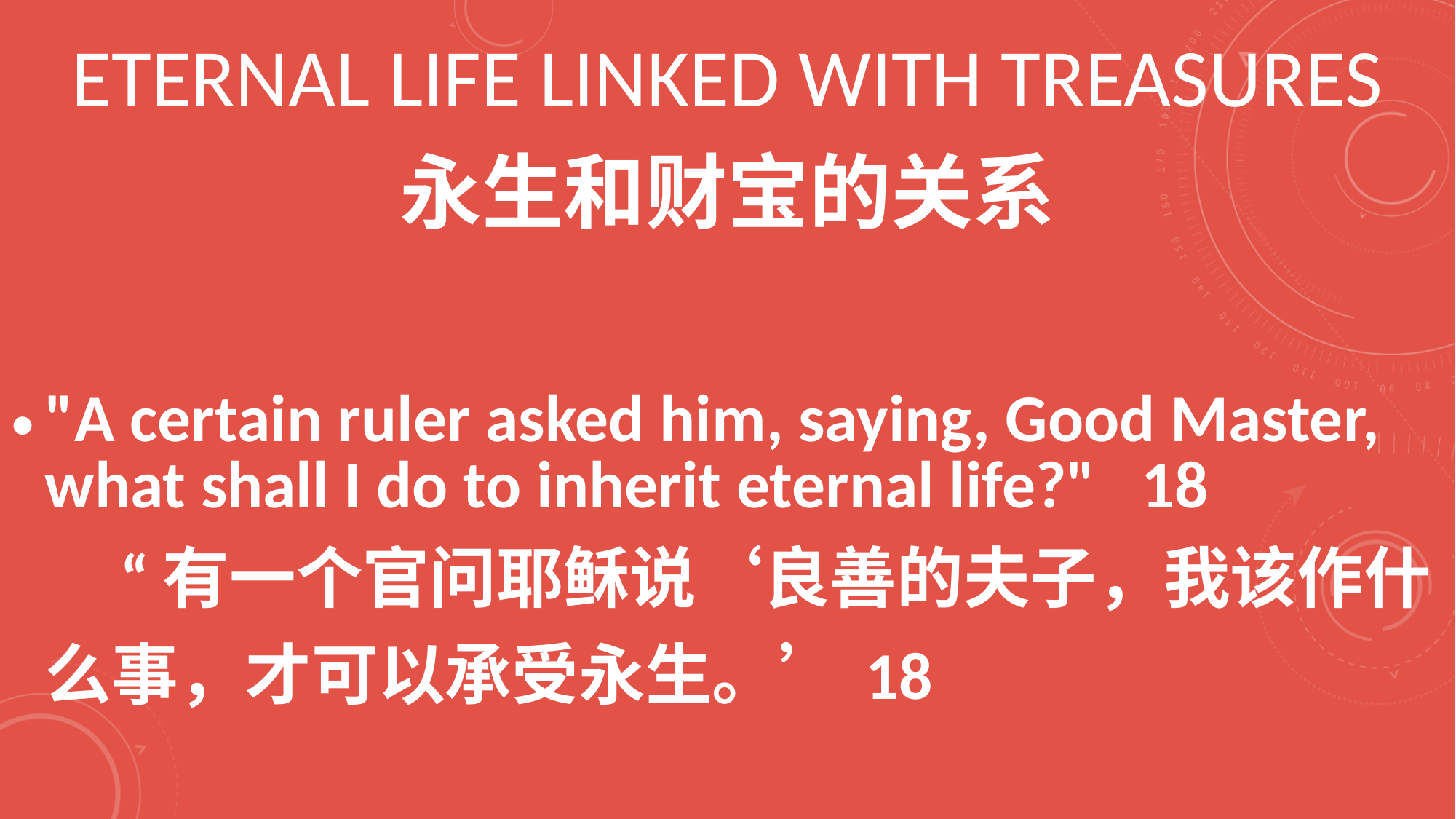

# ETERNAL LIFE LINKED WITH TREASURES 永生和财宝的关系
"A certain ruler asked him, saying, Good Master, what shall I do to inherit eternal life?"   18                     “有一个官问耶稣说‘良善的夫子，我该作什么事，才可以承受永生。’18